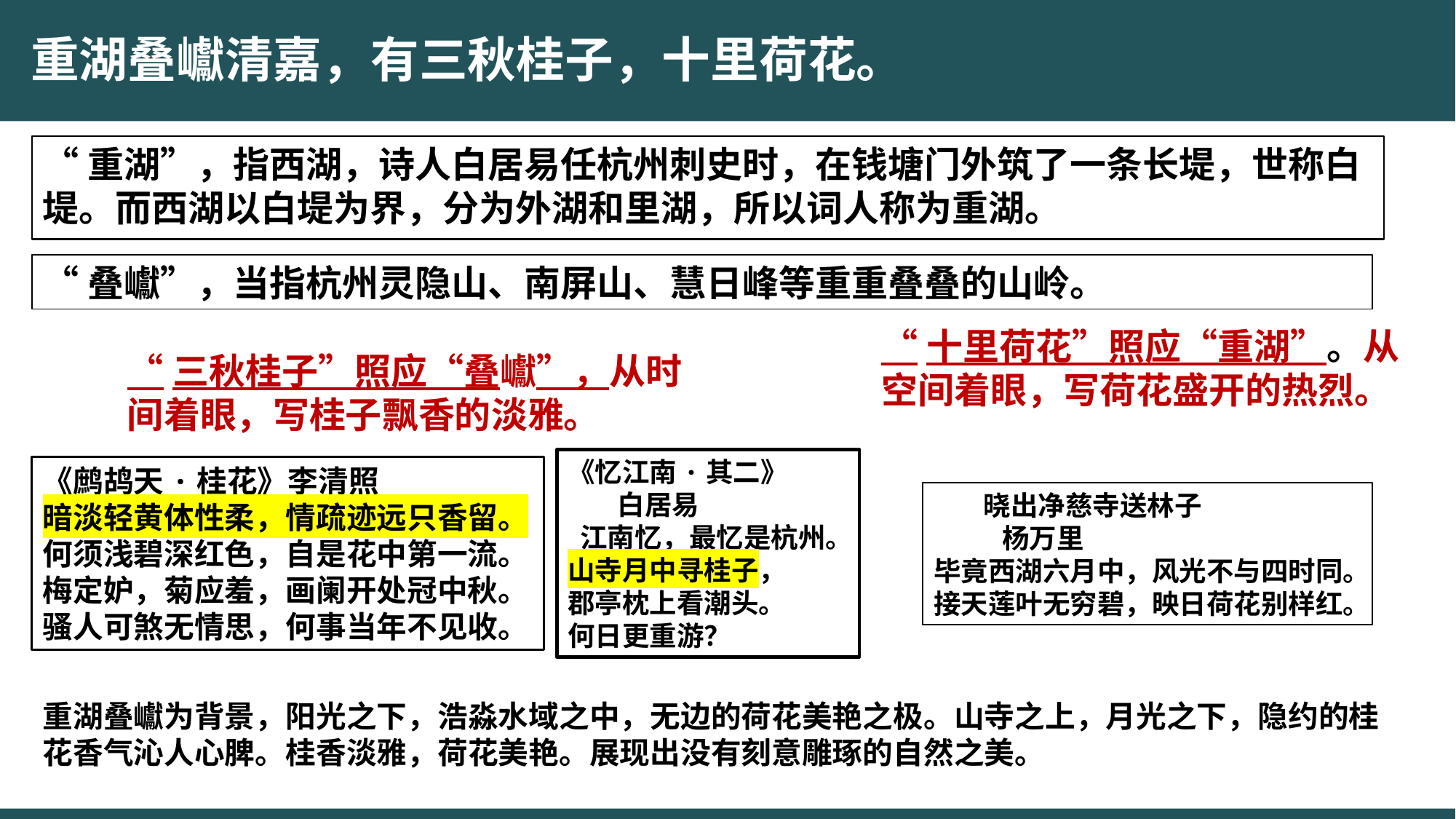

重湖叠巘清嘉，有三秋桂子，十里荷花。

“重湖”，指西湖，诗人白居易任杭州刺史时，在钱塘门外筑了一条长堤，世称白堤。而西湖以白堤为界，分为外湖和里湖，所以词人称为重湖。

“叠巘”，当指杭州灵隐山、南屏山、慧日峰等重重叠叠的山岭。
“十里荷花”照应“重湖”。从空间着眼，写荷花盛开的热烈。
“三秋桂子”照应“叠巘”，从时间着眼，写桂子飘香的淡雅。
《忆江南·其二》
       白居易
 江南忆，最忆是杭州。
山寺月中寻桂子，
郡亭枕上看潮头。
何日更重游？
《鹧鸪天·桂花》李清照
暗淡轻黄体性柔，情疏迹远只香留。
何须浅碧深红色，自是花中第一流。
梅定妒，菊应羞，画阑开处冠中秋。
骚人可煞无情思，何事当年不见收。
       晓出净慈寺送林子
          杨万里
毕竟西湖六月中，风光不与四时同。
接天莲叶无穷碧，映日荷花别样红。
重湖叠巘为背景，阳光之下，浩淼水域之中，无边的荷花美艳之极。山寺之上，月光之下，隐约的桂花香气沁人心脾。桂香淡雅，荷花美艳。展现出没有刻意雕琢的自然之美。